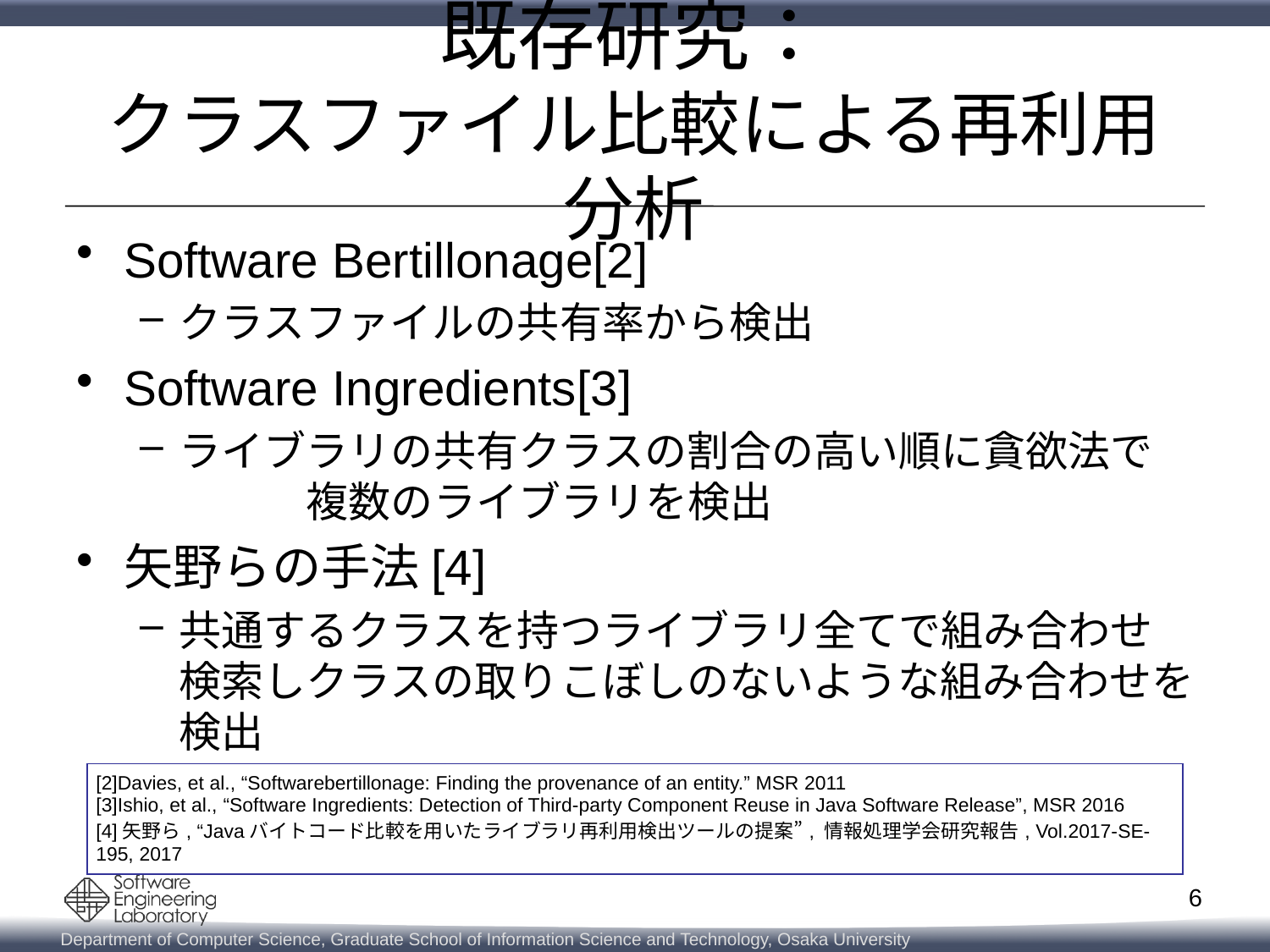

# 既存研究： クラスファイル比較による再利用分析
Software Bertillonage[2]
クラスファイルの共有率から検出
Software Ingredients[3]
ライブラリの共有クラスの割合の高い順に貪欲法で　　　複数のライブラリを検出
矢野らの手法[4]
共通するクラスを持つライブラリ全てで組み合わせ検索しクラスの取りこぼしのないような組み合わせを検出
| [2]Davies, et al., “Softwarebertillonage: Finding the provenance of an entity.” MSR 2011 [3]Ishio, et al., “Software Ingredients: Detection of Third-party Component Reuse in Java Software Release”, MSR 2016 [4]矢野ら, “Javaバイトコード比較を用いたライブラリ再利用検出ツールの提案”, 情報処理学会研究報告, Vol.2017-SE-195, 2017 |
| --- |
6